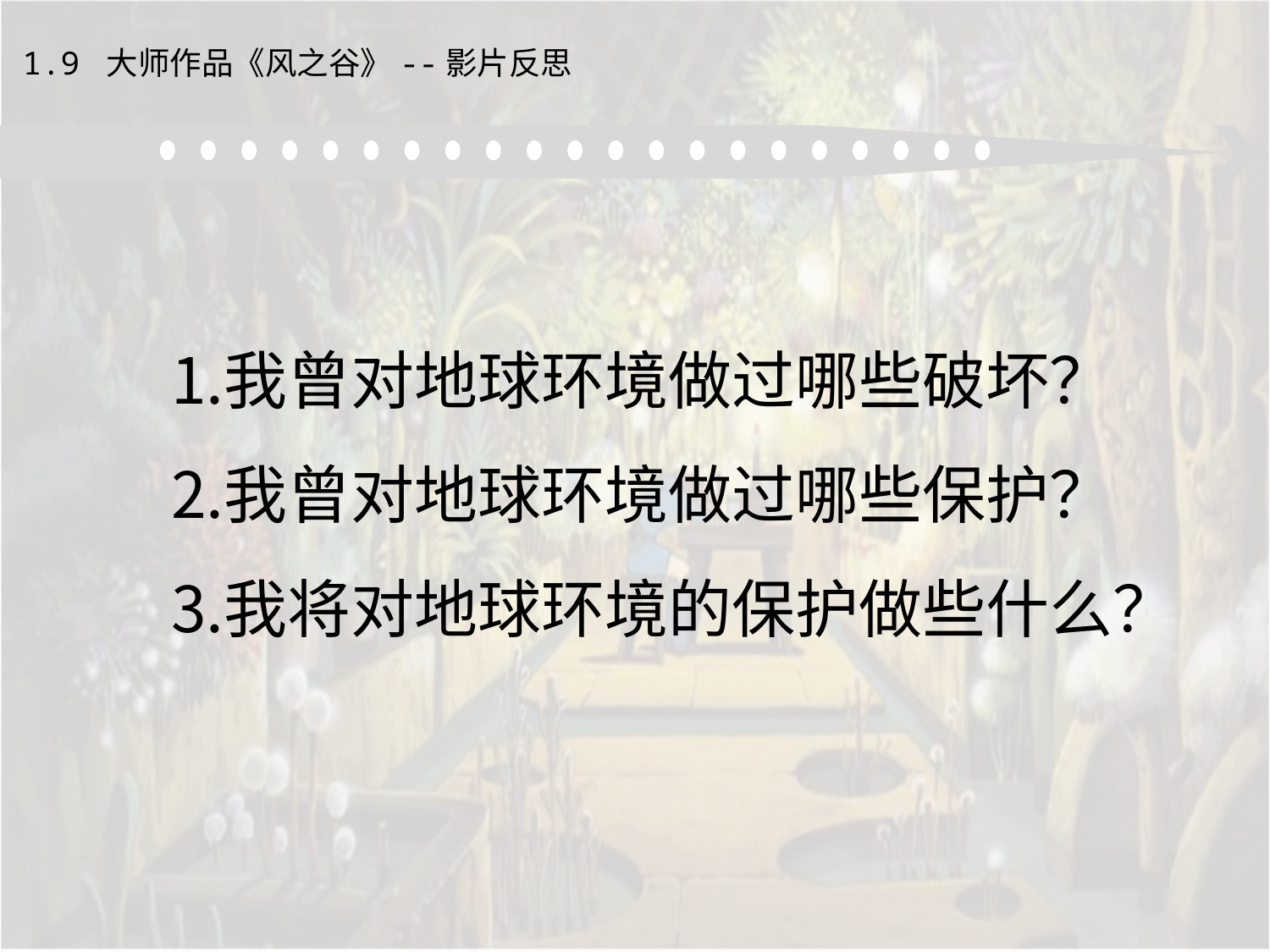

1.9 大师作品《风之谷》--影片反思

我曾对地球环境做过哪些破坏？
我曾对地球环境做过哪些保护？
我将对地球环境的保护做些什么？